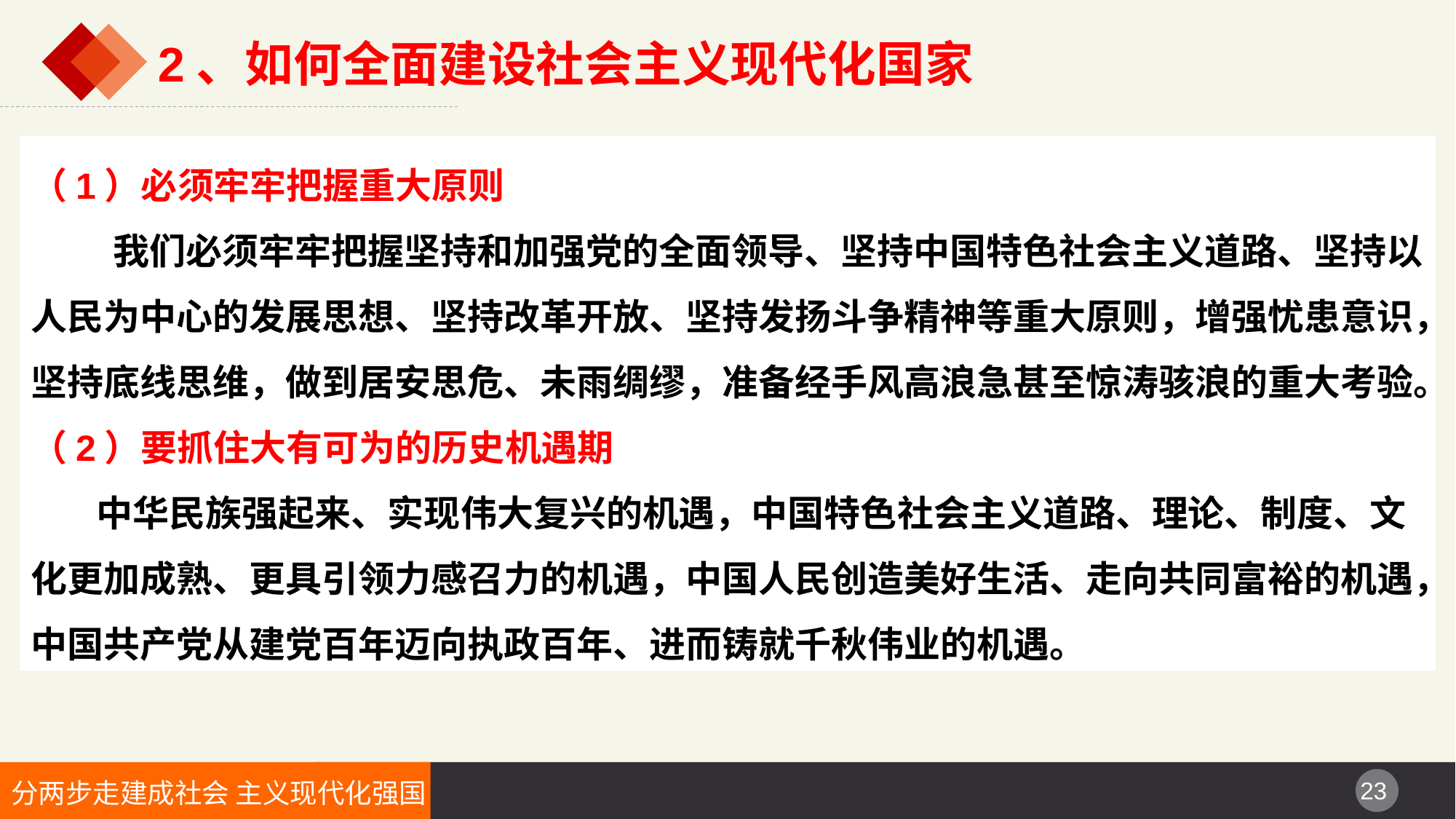

2、如何全面建设社会主义现代化国家

（1）必须牢牢把握重大原则
         我们必须牢牢把握坚持和加强党的全面领导、坚持中国特色社会主义道路、坚持以人民为中心的发展思想、坚持改革开放、坚持发扬斗争精神等重大原则，增强忧患意识，坚持底线思维，做到居安思危、未雨绸缪，准备经手风高浪急甚至惊涛骇浪的重大考验。
（2）要抓住大有可为的历史机遇期
       中华民族强起来、实现伟大复兴的机遇，中国特色社会主义道路、理论、制度、文化更加成熟、更具引领力感召力的机遇，中国人民创造美好生活、走向共同富裕的机遇，
中国共产党从建党百年迈向执政百年、进而铸就千秋伟业的机遇。
分两步走建成社会 主义现代化强国